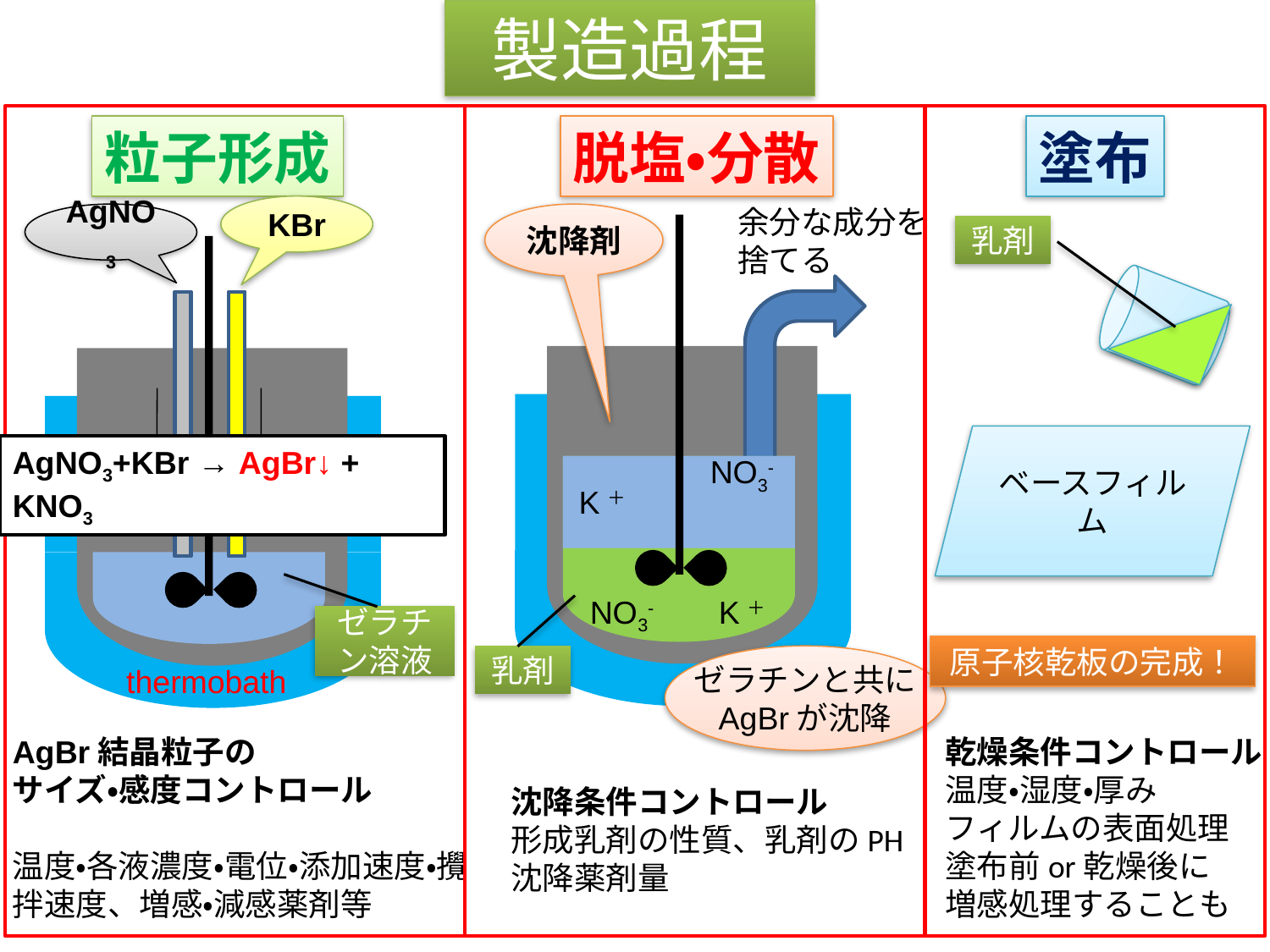

# 製造過程

粒子形成
脱塩・分散
塗布
KBr
余分な成分を捨てる
沈降剤
AgNO3

乳剤

ベースフィルム
AgNO3+KBr → AgBr↓ + KNO3
NO3-
攪　拌
K＋
NO3-

K＋
水を追加

NO3-
K＋
ゼラチン溶液
原子核乾板の完成！
乳剤
ゼラチンと共に
AgBrが沈降
thermobath
AgBr結晶粒子の
サイズ・感度コントロール

温度・各液濃度・電位・添加速度・攪拌速度、増感・減感薬剤等

乾燥条件コントロール
温度・湿度・厚み
フィルムの表面処理
塗布前or乾燥後に
増感処理することも
沈降条件コントロール
形成乳剤の性質、乳剤のPH
沈降薬剤量